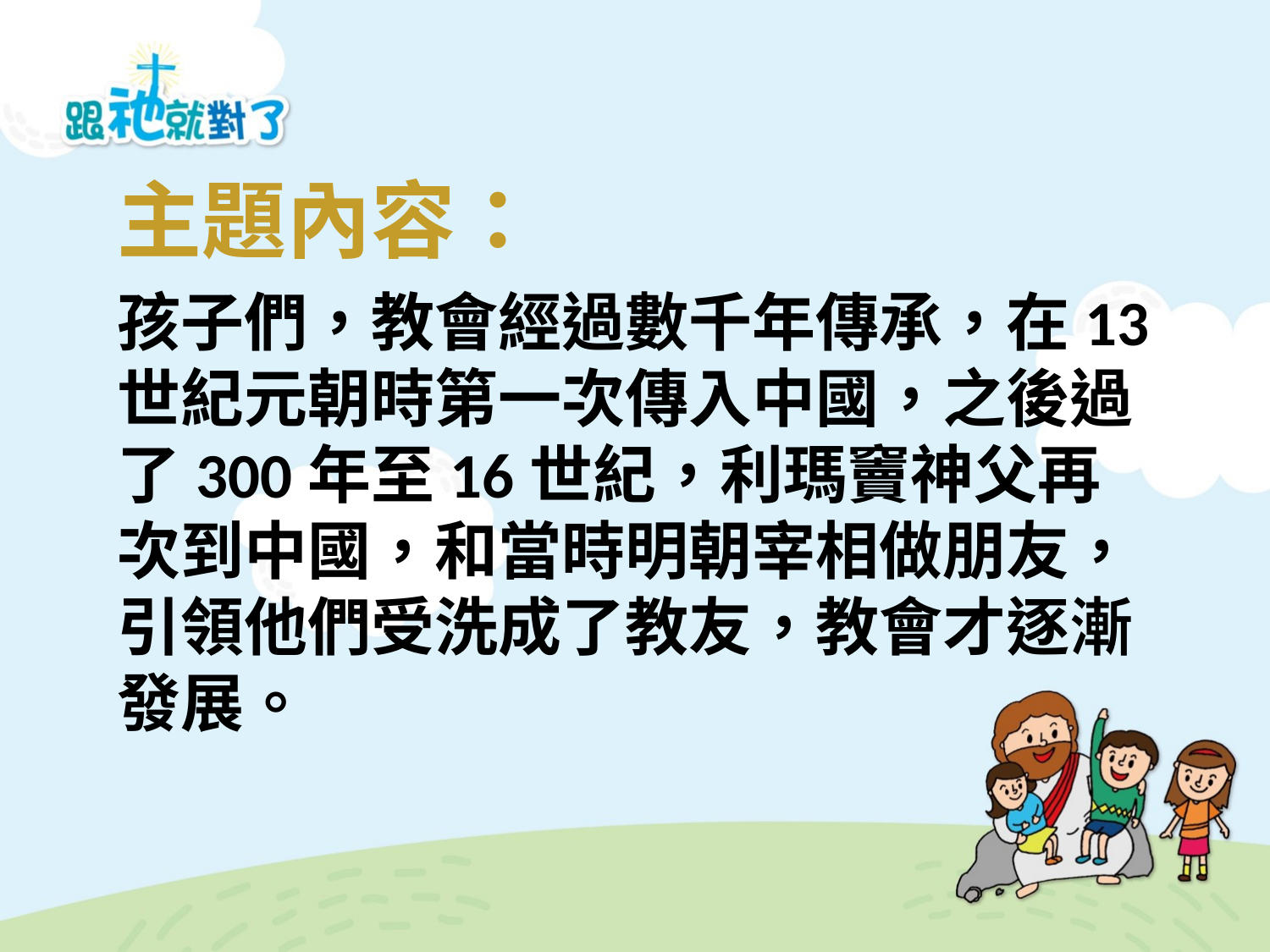

主題內容：
孩子們，教會經過數千年傳承，在13世紀元朝時第一次傳入中國，之後過了300年至16世紀，利瑪竇神父再次到中國，和當時明朝宰相做朋友，引領他們受洗成了教友，教會才逐漸發展。